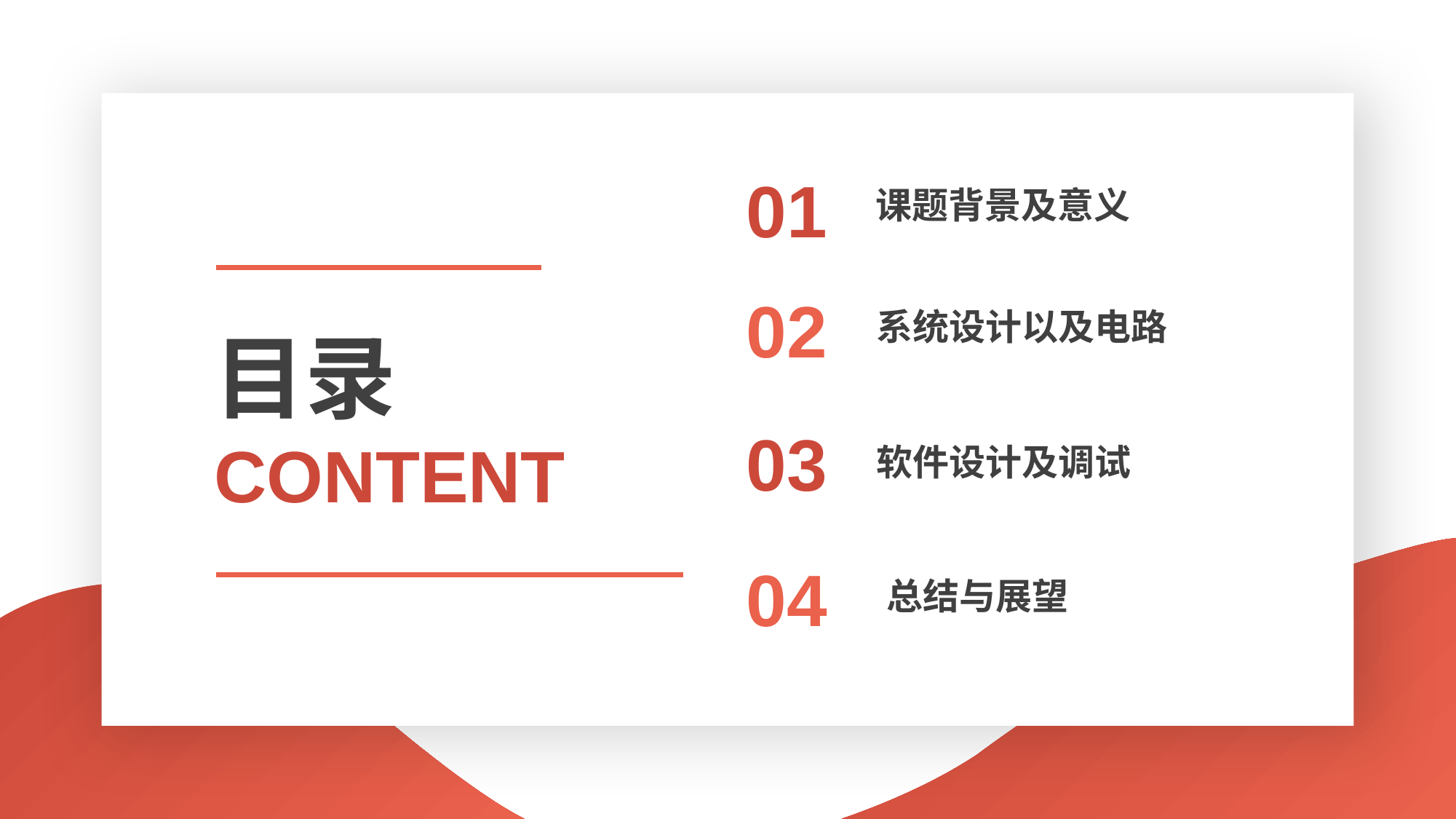

行业PPT模板http://www.1ppt.com/hangye/

01
课题背景及意义
02
系统设计以及电路
目录
CONTENT
03
软件设计及调试

04
总结与展望